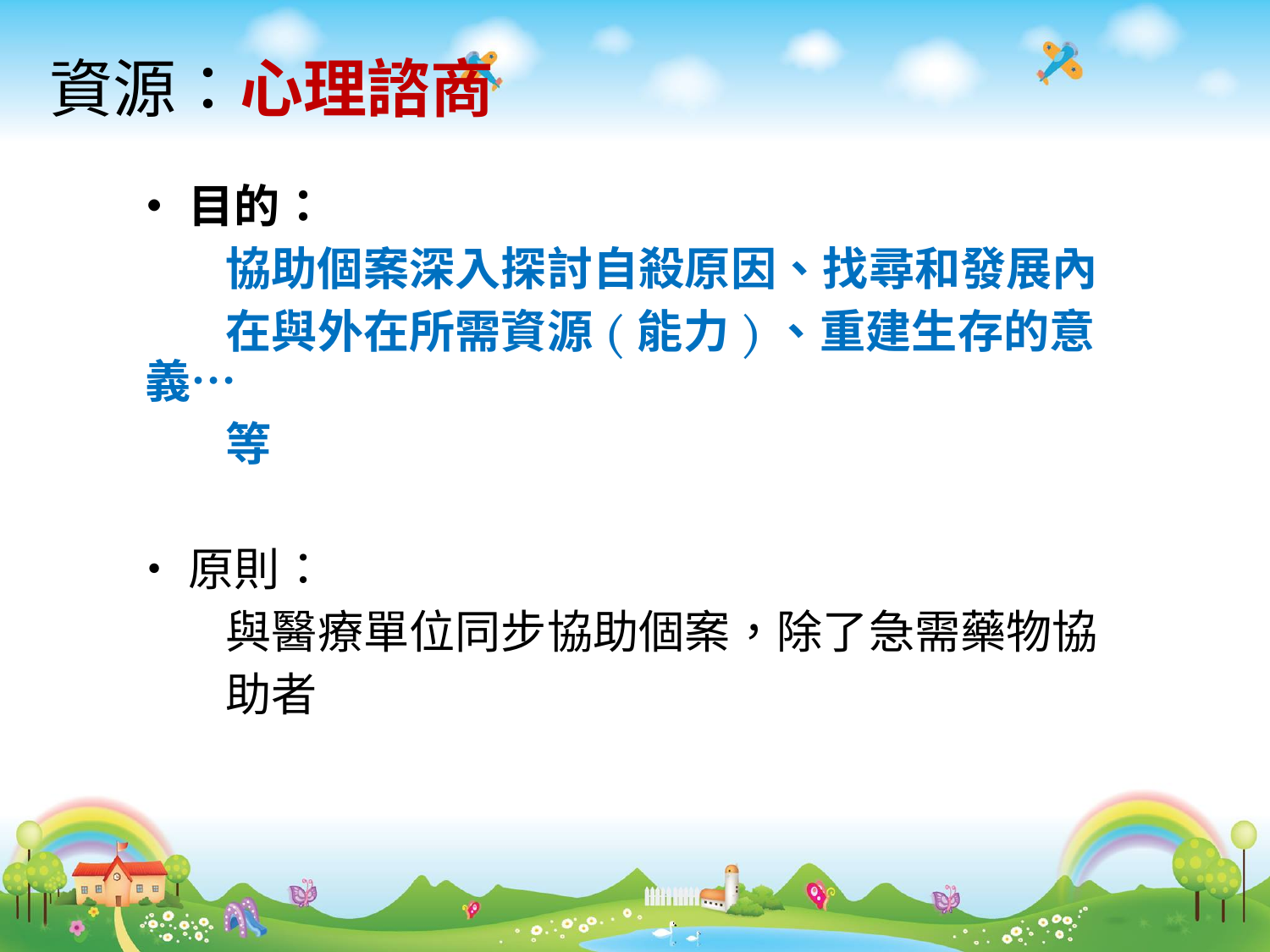

# 資源：心理諮商
 ‧目的：
         協助個案深入探討自殺原因、找尋和發展內
         在與外在所需資源(能力)、重建生存的意義…
         等

 ‧原則：
         與醫療單位同步協助個案，除了急需藥物協
         助者